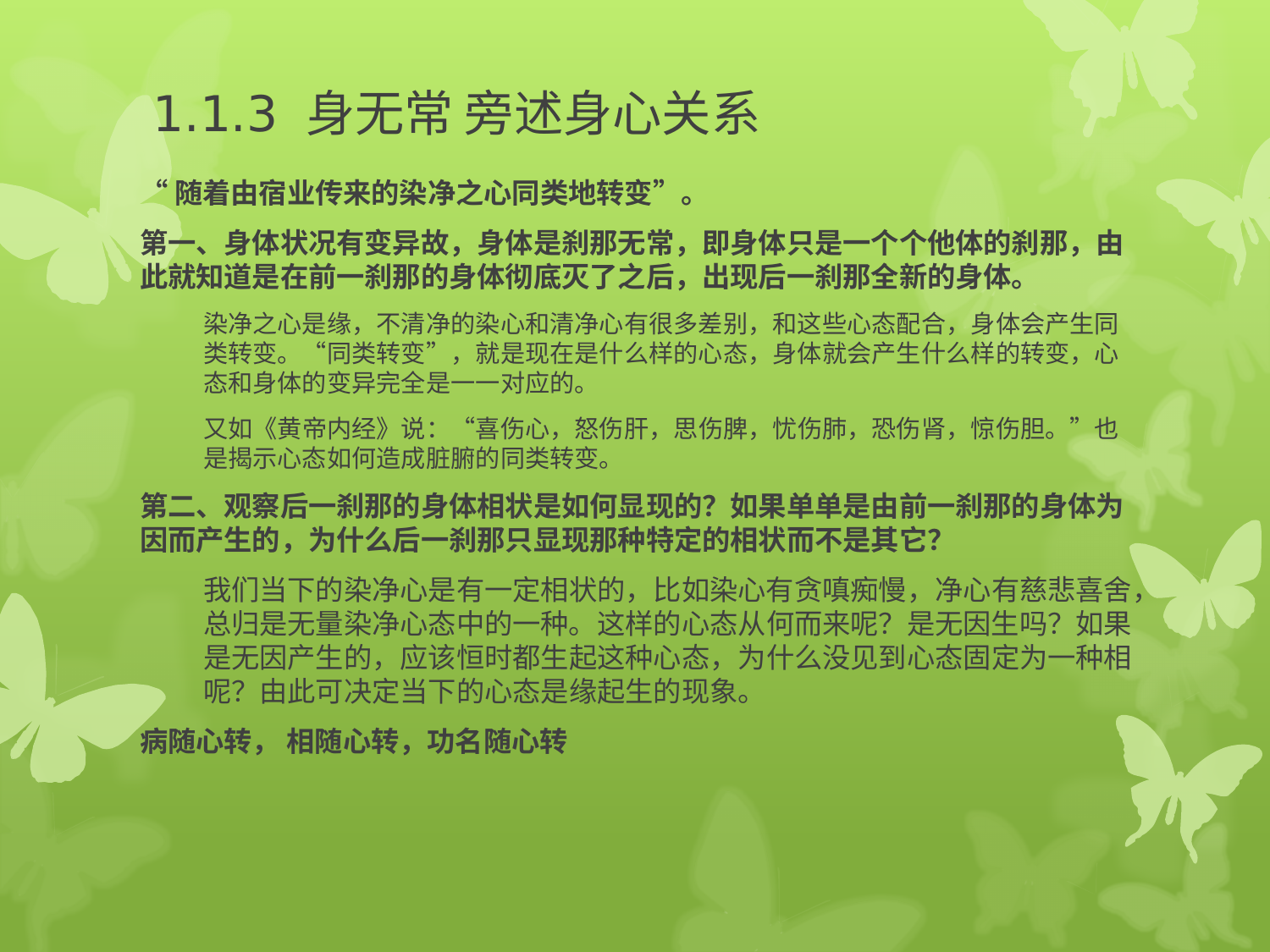

# 1.1.3 身无常 旁述身心关系
“随着由宿业传来的染净之心同类地转变”。
第一、身体状况有变异故，身体是刹那无常，即身体只是一个个他体的刹那，由此就知道是在前一刹那的身体彻底灭了之后，出现后一刹那全新的身体。
染净之心是缘，不清净的染心和清净心有很多差别，和这些心态配合，身体会产生同类转变。“同类转变”，就是现在是什么样的心态，身体就会产生什么样的转变，心态和身体的变异完全是一一对应的。
又如《黄帝内经》说：“喜伤心，怒伤肝，思伤脾，忧伤肺，恐伤肾，惊伤胆。”也是揭示心态如何造成脏腑的同类转变。
第二、观察后一刹那的身体相状是如何显现的？如果单单是由前一刹那的身体为因而产生的，为什么后一刹那只显现那种特定的相状而不是其它？
我们当下的染净心是有一定相状的，比如染心有贪嗔痴慢，净心有慈悲喜舍，总归是无量染净心态中的一种。这样的心态从何而来呢？是无因生吗？如果是无因产生的，应该恒时都生起这种心态，为什么没见到心态固定为一种相呢？由此可决定当下的心态是缘起生的现象。
病随心转， 相随心转，功名随心转